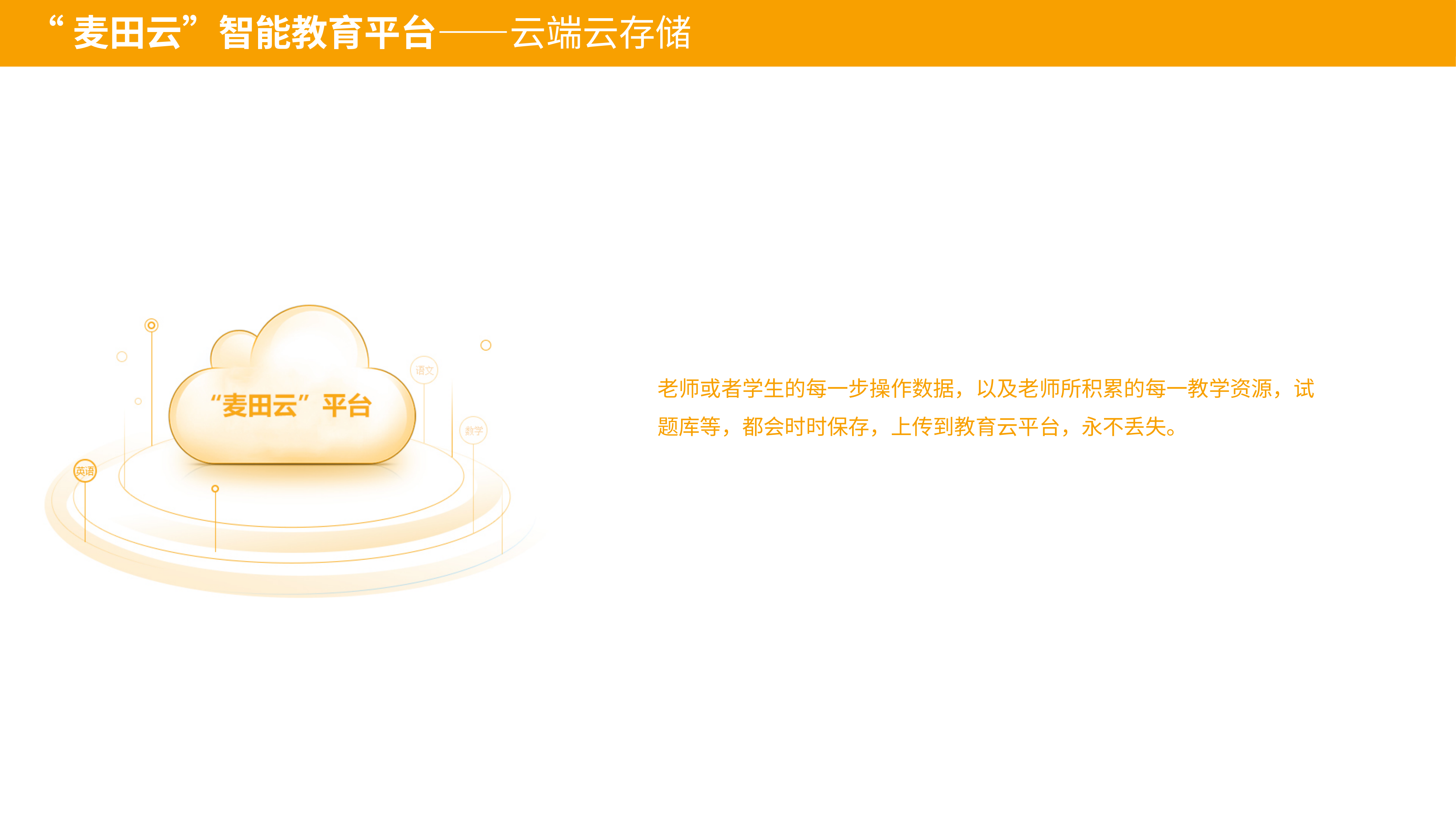

“麦田云”智能教育平台——云端云存储
老师或者学生的每一步操作数据，以及老师所积累的每一教学资源，试题库等，都会时时保存，上传到教育云平台，永不丢失。